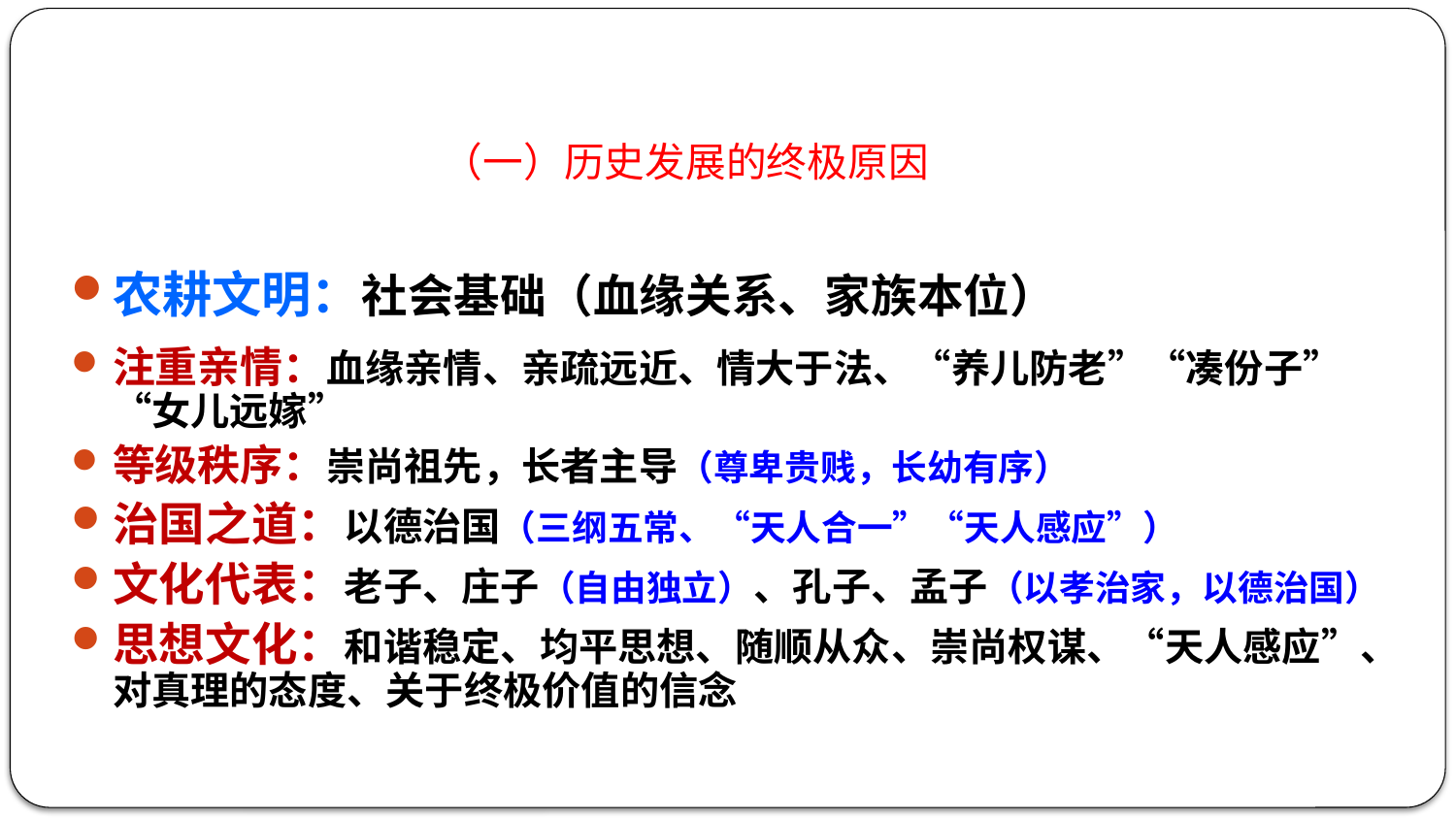

# （一）历史发展的终极原因

农耕文明：社会基础（血缘关系、家族本位）

注重亲情：血缘亲情、亲疏远近、情大于法、“养儿防老”“凑份子”“女儿远嫁”
等级秩序：崇尚祖先，长者主导（尊卑贵贱，长幼有序）
治国之道：以德治国（三纲五常、“天人合一”“天人感应”）
文化代表：老子、庄子（自由独立）、孔子、孟子（以孝治家，以德治国）
思想文化：和谐稳定、均平思想、随顺从众、崇尚权谋、“天人感应”、对真理的态度、关于终极价值的信念